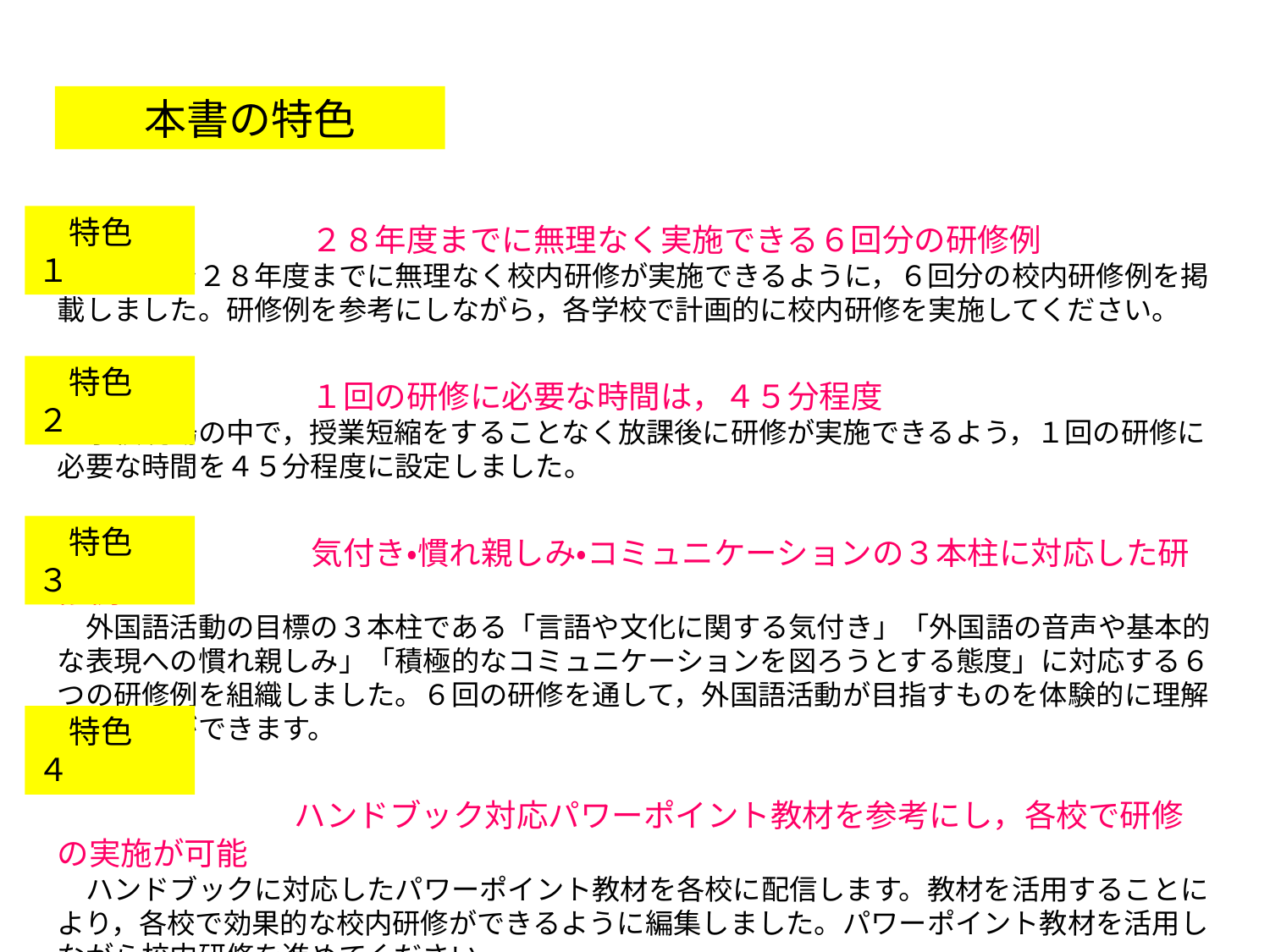

本書の特色

　　　　　　　　２８年度までに無理なく実施できる６回分の研修例
　各学校で２８年度までに無理なく校内研修が実施できるように，６回分の校内研修例を掲載しました。研修例を参考にしながら，各学校で計画的に校内研修を実施してください。

　　　　　　　　１回の研修に必要な時間は，４５分程度
　学校現場の中で，授業短縮をすることなく放課後に研修が実施できるよう，１回の研修に必要な時間を４５分程度に設定しました。

　　　　　　　　気付き・慣れ親しみ・コミュニケーションの３本柱に対応した研修例
　外国語活動の目標の３本柱である「言語や文化に関する気付き」「外国語の音声や基本的な表現への慣れ親しみ」「積極的なコミュニケーションを図ろうとする態度」に対応する６つの研修例を組織しました。６回の研修を通して，外国語活動が目指すものを体験的に理解することができます。

 　　　　　　　ハンドブック対応パワーポイント教材を参考にし，各校で研修の実施が可能
　ハンドブックに対応したパワーポイント教材を各校に配信します。教材を活用することにより，各校で効果的な校内研修ができるように編集しました。パワーポイント教材を活用しながら校内研修を進めてください。
　特色　１
　特色　２
　特色　３
　特色　４